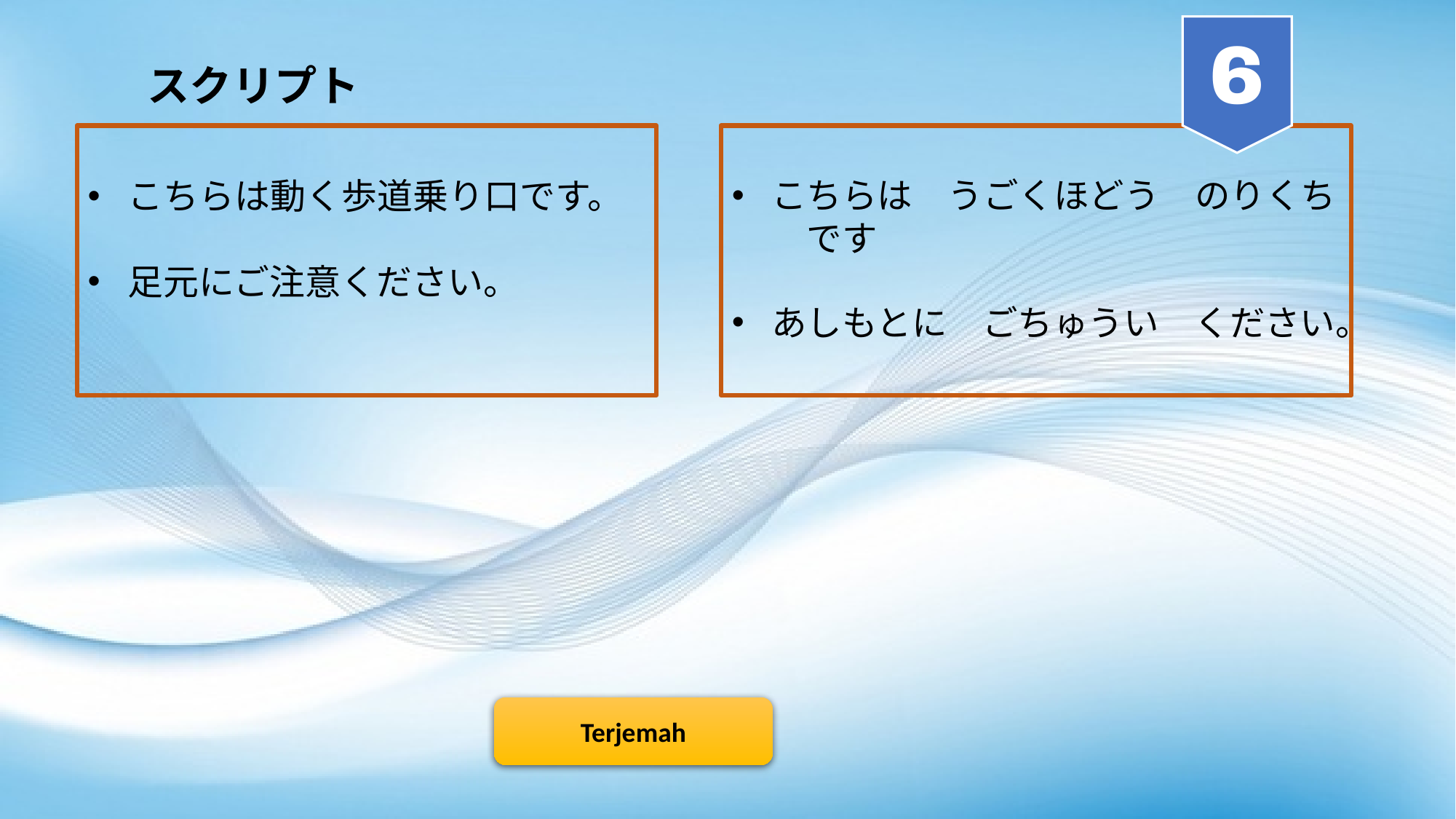

6
スクリプト

こちらは　うごくほどう　のりくち　です

あしもとに　ごちゅうい　ください。

こちらは動く歩道乗り口です。

足元にご注意ください。

Terjemah